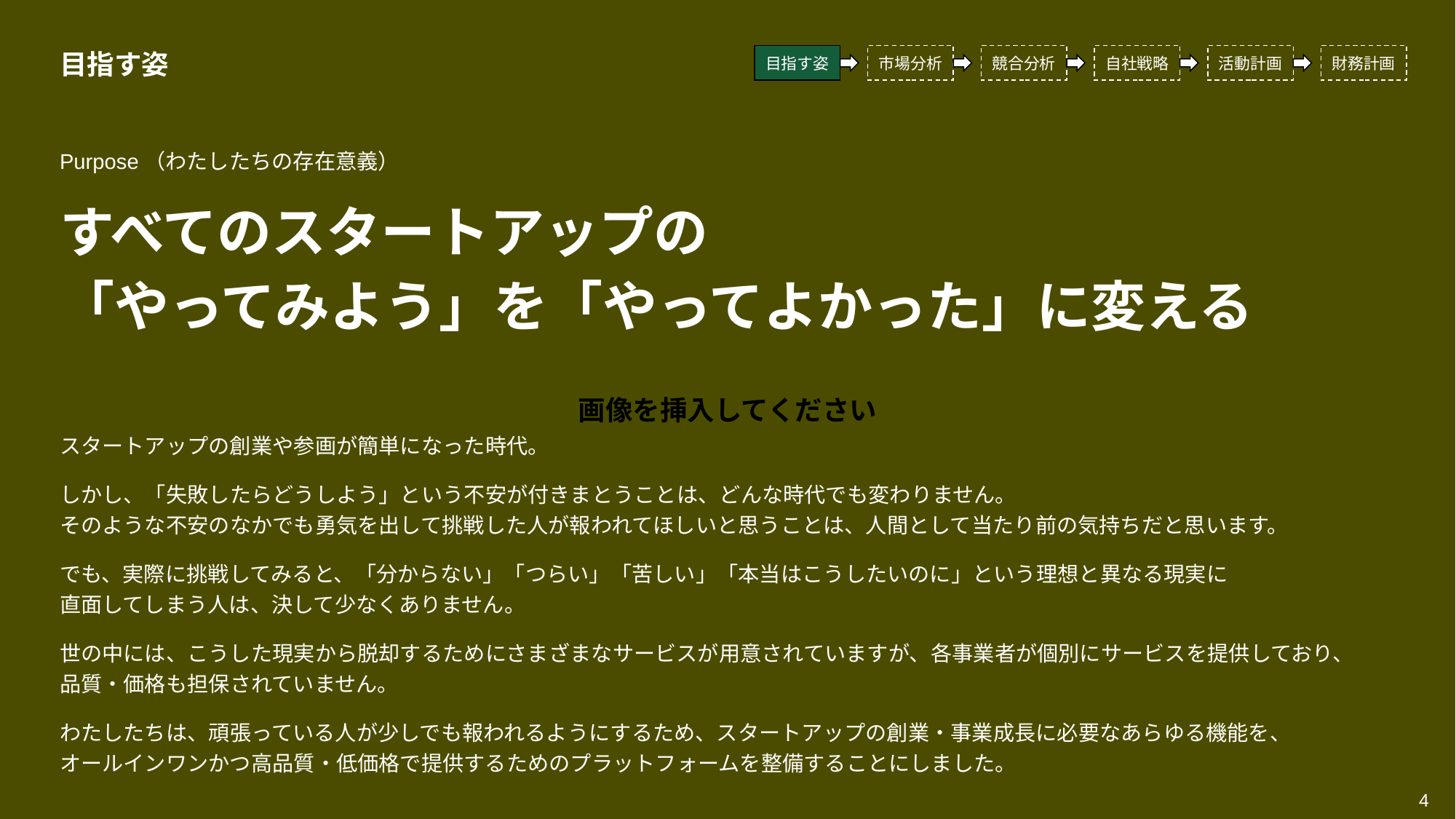

画像を挿入してください

目指す姿
目指す姿

市場分析

競合分析

自社戦略

活動計画

財務計画
Purpose（わたしたちの存在意義）
すべてのスタートアップの
「やってみよう」を「やってよかった」に変える
スタートアップの創業や参画が簡単になった時代。
しかし、「失敗したらどうしよう」という不安が付きまとうことは、どんな時代でも変わりません。
そのような不安のなかでも勇気を出して挑戦した人が報われてほしいと思うことは、人間として当たり前の気持ちだと思います。
でも、実際に挑戦してみると、「分からない」「つらい」「苦しい」「本当はこうしたいのに」という理想と異なる現実に
直面してしまう人は、決して少なくありません。
世の中には、こうした現実から脱却するためにさまざまなサービスが用意されていますが、各事業者が個別にサービスを提供しており、
品質・価格も担保されていません。
わたしたちは、頑張っている人が少しでも報われるようにするため、スタートアップの創業・事業成長に必要なあらゆる機能を、
オールインワンかつ高品質・低価格で提供するためのプラットフォームを整備することにしました。
4